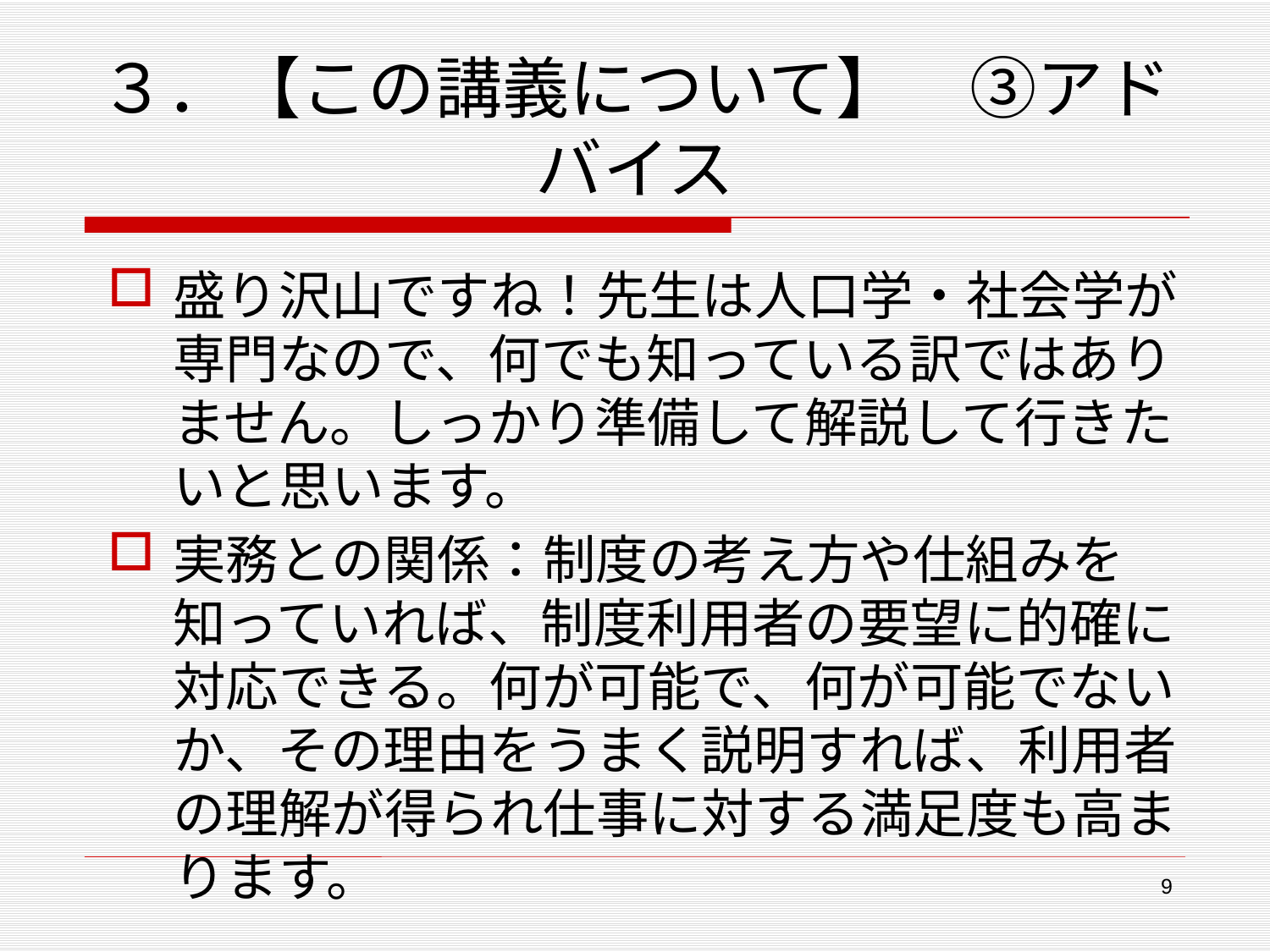

# ３．【この講義について】　③アドバイス
盛り沢山ですね！先生は人口学・社会学が専門なので、何でも知っている訳ではありません。しっかり準備して解説して行きたいと思います。
実務との関係：制度の考え方や仕組みを知っていれば、制度利用者の要望に的確に対応できる。何が可能で、何が可能でないか、その理由をうまく説明すれば、利用者の理解が得られ仕事に対する満足度も高まります。
9